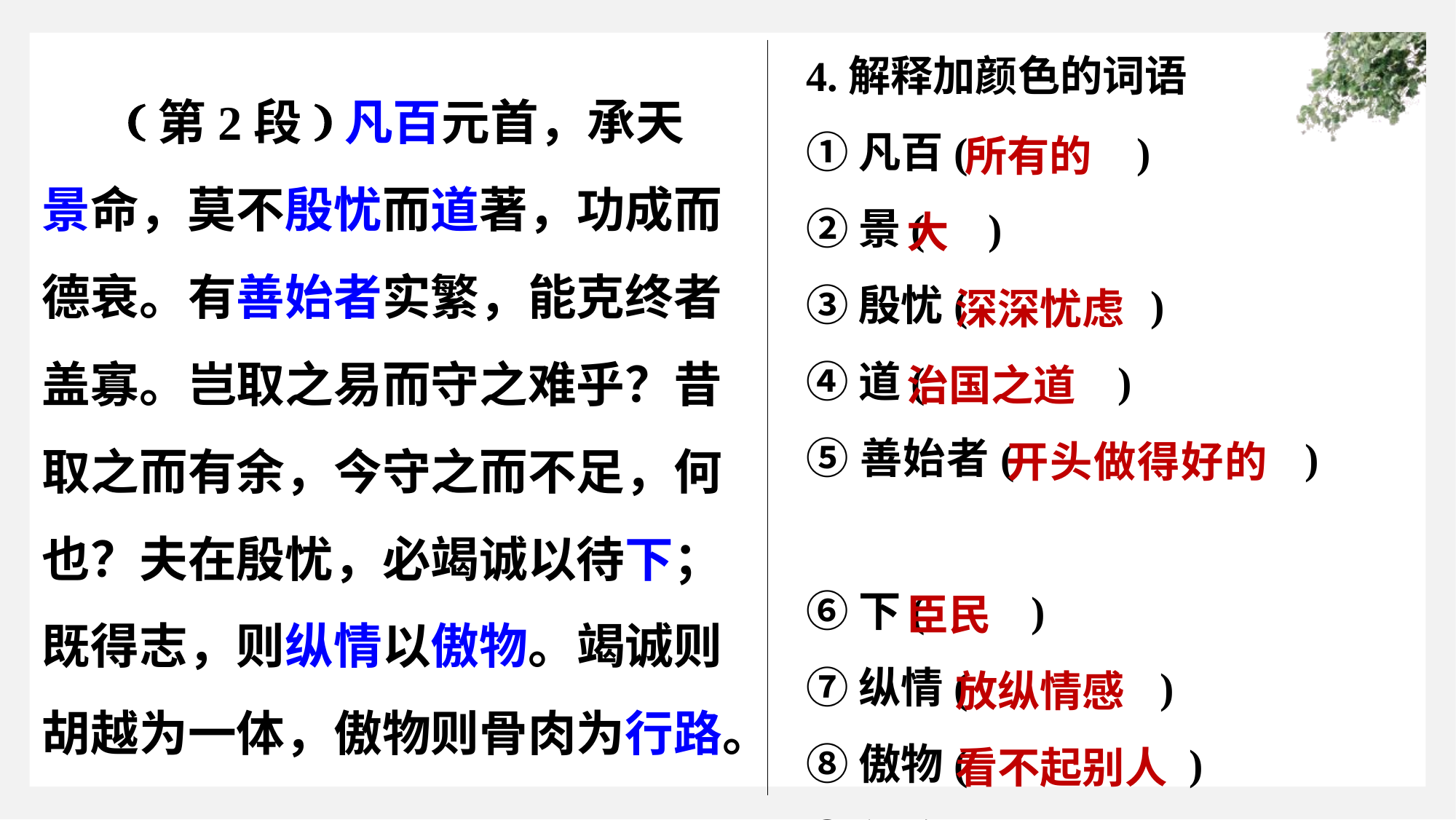

4.解释加颜色的词语
①凡百(      　　)
②景(　)
③殷忧(　        　)
④道(　　         )
⑤善始者(　　                 )
⑥下(　　)
⑦纵情(　　         )
⑧傲物(　　            )
⑨行路(　　)
(第2段)凡百元首，承天景命，莫不殷忧而道著，功成而德衰。有善始者实繁，能克终者盖寡。岂取之易而守之难乎？昔取之而有余，今守之而不足，何也？夫在殷忧，必竭诚以待下；既得志，则纵情以傲物。竭诚则胡越为一体，傲物则骨肉为行路。
     所有的
大
    深深忧虑
治国之道
        开头做得好的
臣民
    放纵情感
    看不起别人
    路人